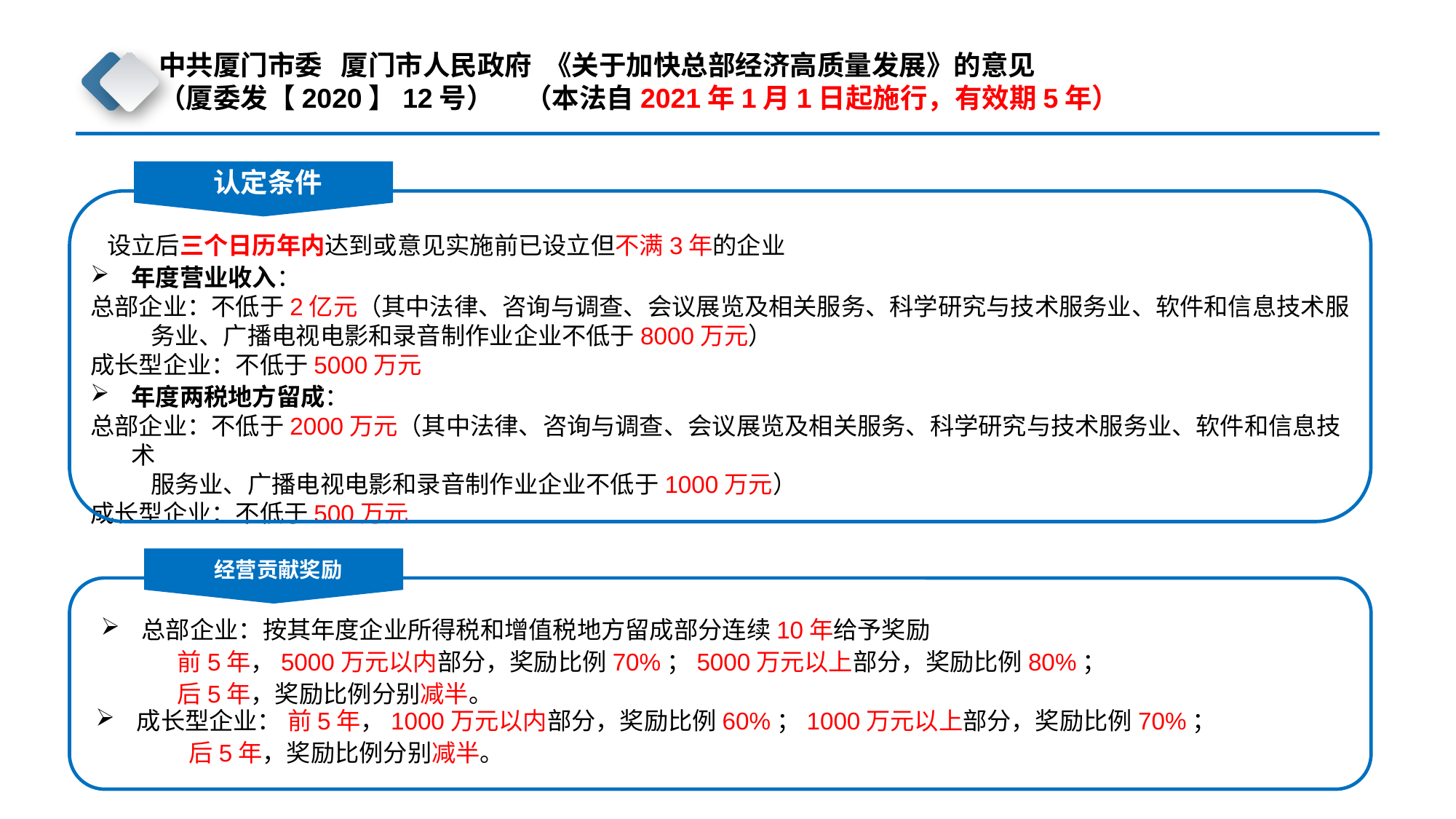

中共厦门市委   厦门市人民政府  《关于加快总部经济高质量发展》的意见
（厦委发【2020】12号）     （本法自2021年1月1日起施行，有效期5年）

认定条件

  设立后三个日历年内达到或意见实施前已设立但不满3年的企业
年度营业收入：
总部企业：不低于2亿元（其中法律、咨询与调查、会议展览及相关服务、科学研究与技术服务业、软件和信息技术服
          务业、广播电视电影和录音制作业企业不低于8000万元）
成长型企业：不低于5000万元
年度两税地方留成：
总部企业：不低于2000万元（其中法律、咨询与调查、会议展览及相关服务、科学研究与技术服务业、软件和信息技术
          服务业、广播电视电影和录音制作业企业不低于1000万元）
成长型企业：不低于500万元

经营贡献奖励

总部企业：按其年度企业所得税和增值税地方留成部分连续10年给予奖励
             前5年，5000万元以内部分，奖励比例70%；5000万元以上部分，奖励比例80%；
             后5年，奖励比例分别减半。
成长型企业： 前5年，1000万元以内部分，奖励比例60%；1000万元以上部分，奖励比例70%；
                后5年，奖励比例分别减半。